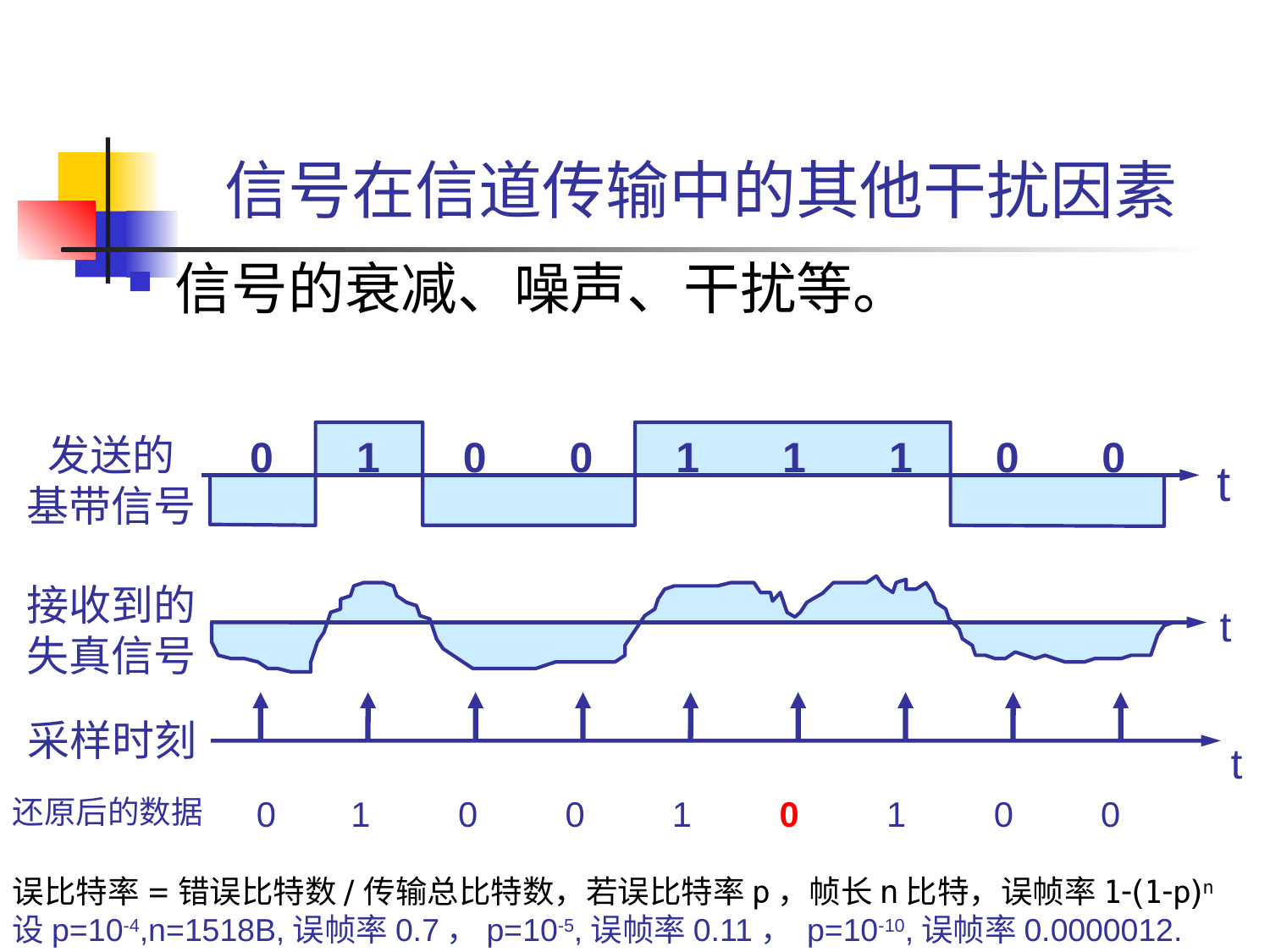

# 信号在信道传输中的其他干扰因素
信号的衰减、噪声、干扰等。
发送的
基带信号

0
1
0
0
1
1
1
0
0
t

接收到的
失真信号

t

采样时刻
t

1
0
0
1
0
1
0
0
还原后的数据
0
误比特率=错误比特数/传输总比特数，若误比特率p，帧长n比特，误帧率1-(1-p)n
设p=10-4,n=1518B,误帧率0.7，p=10-5,误帧率0.11， p=10-10,误帧率0.0000012.